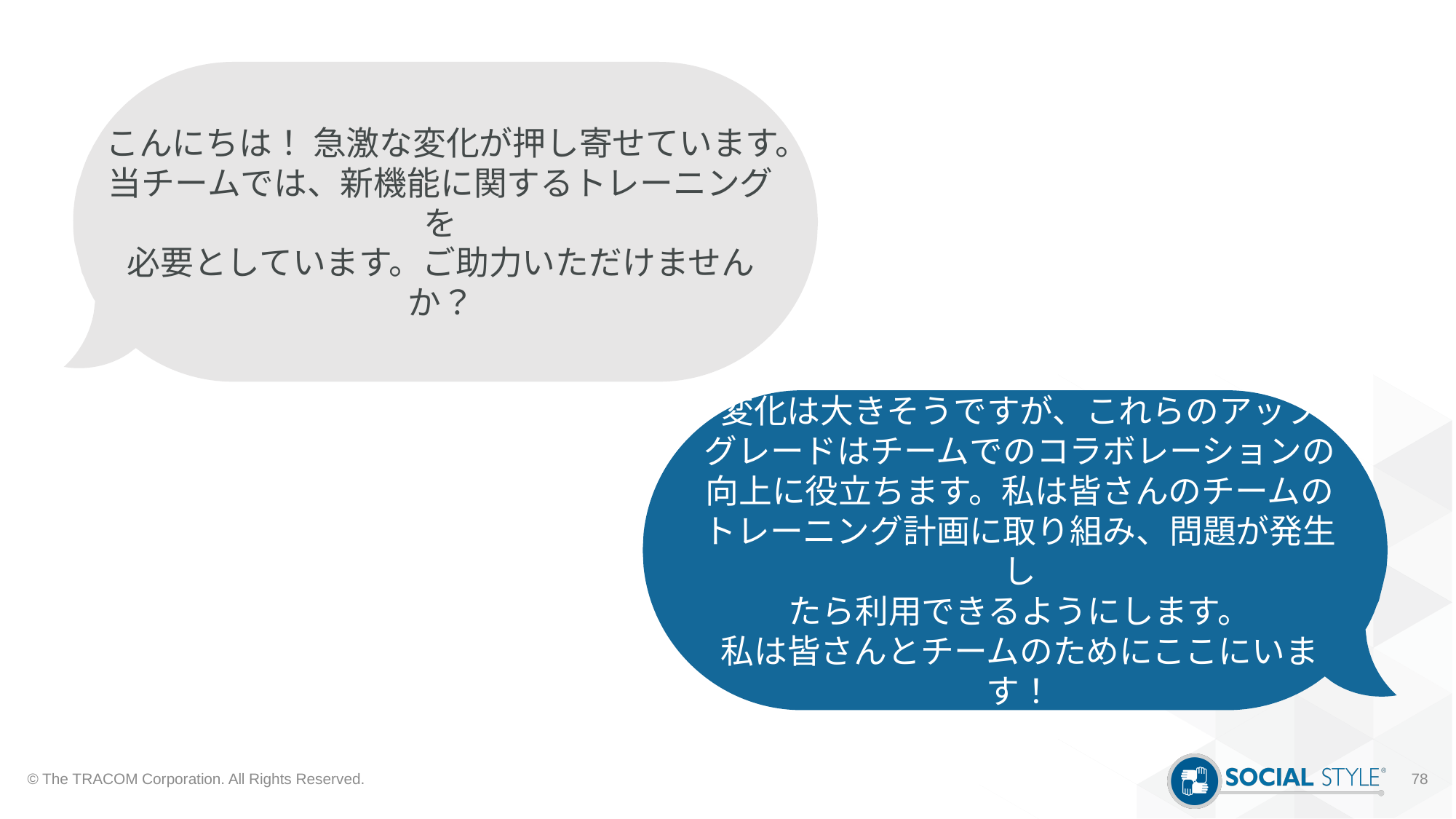

こんにちは！ 急激な変化が押し寄せています。当チームでは、新機能に関するトレーニングを
必要としています。ご助力いただけませんか？
変化は大きそうですが、これらのアップ
グレードはチームでのコラボレーションの
向上に役立ちます。私は皆さんのチームの
トレーニング計画に取り組み、問題が発生し
たら利用できるようにします。
私は皆さんとチームのためにここにいます！
© The TRACOM Corporation. All Rights Reserved.
78